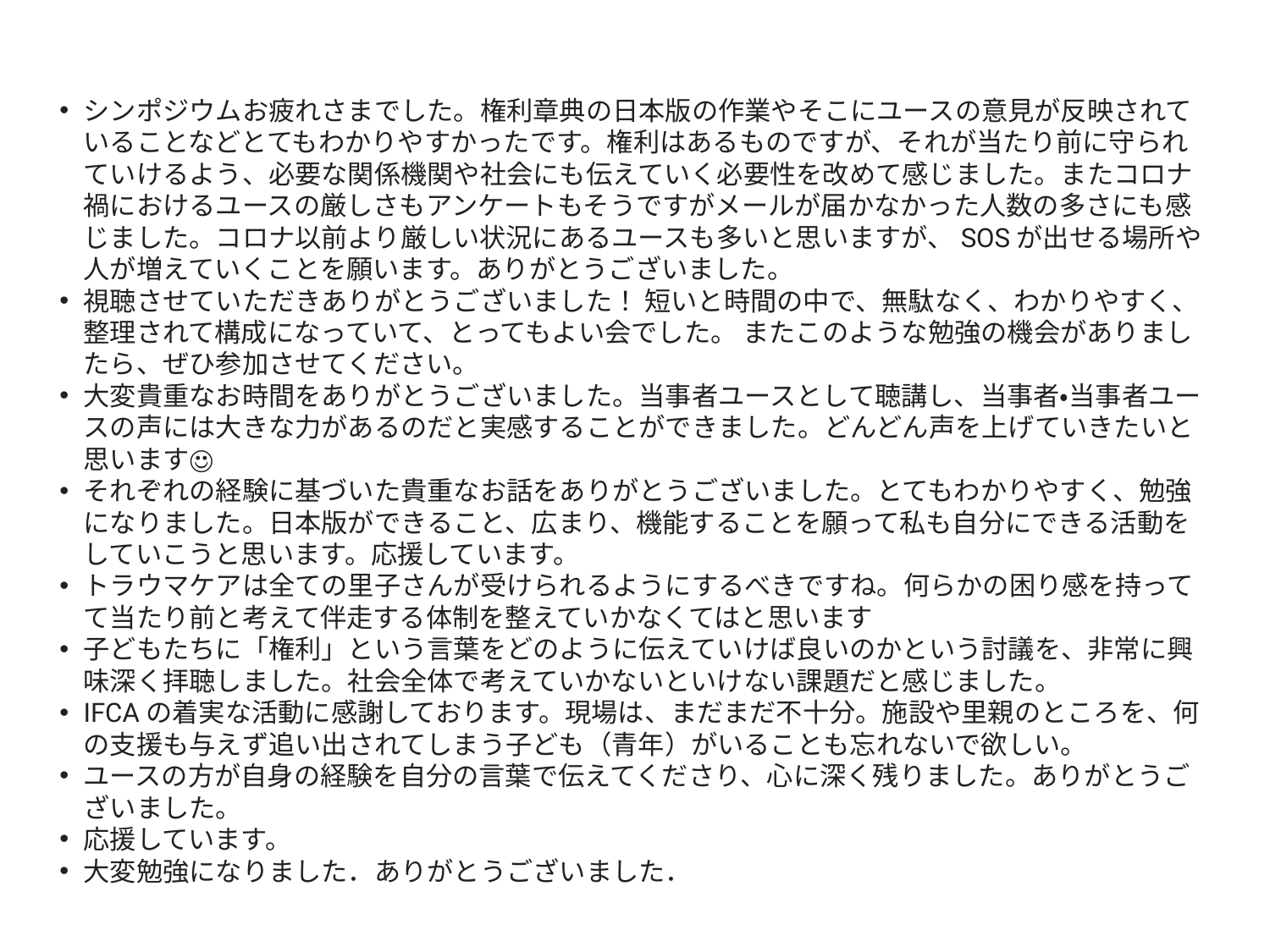

シンポジウムお疲れさまでした。権利章典の日本版の作業やそこにユースの意見が反映されていることなどとてもわかりやすかったです。権利はあるものですが、それが当たり前に守られていけるよう、必要な関係機関や社会にも伝えていく必要性を改めて感じました。またコロナ禍におけるユースの厳しさもアンケートもそうですがメールが届かなかった人数の多さにも感じました。コロナ以前より厳しい状況にあるユースも多いと思いますが、SOSが出せる場所や人が増えていくことを願います。ありがとうございました。
視聴させていただきありがとうございました！ 短いと時間の中で、無駄なく、わかりやすく、整理されて構成になっていて、とってもよい会でした。 またこのような勉強の機会がありましたら、ぜひ参加させてください。
大変貴重なお時間をありがとうございました。当事者ユースとして聴講し、当事者・当事者ユースの声には大きな力があるのだと実感することができました。どんどん声を上げていきたいと思います☺︎
それぞれの経験に基づいた貴重なお話をありがとうございました。とてもわかりやすく、勉強になりました。日本版ができること、広まり、機能することを願って私も自分にできる活動をしていこうと思います。応援しています。
トラウマケアは全ての里子さんが受けられるようにするべきですね。何らかの困り感を持ってて当たり前と考えて伴走する体制を整えていかなくてはと思います
子どもたちに「権利」という言葉をどのように伝えていけば良いのかという討議を、非常に興味深く拝聴しました。社会全体で考えていかないといけない課題だと感じました。
IFCAの着実な活動に感謝しております。現場は、まだまだ不十分。施設や里親のところを、何の支援も与えず追い出されてしまう子ども（青年）がいることも忘れないで欲しい。
ユースの方が自身の経験を自分の言葉で伝えてくださり、心に深く残りました。ありがとうございました。
応援しています。
大変勉強になりました．ありがとうございました．